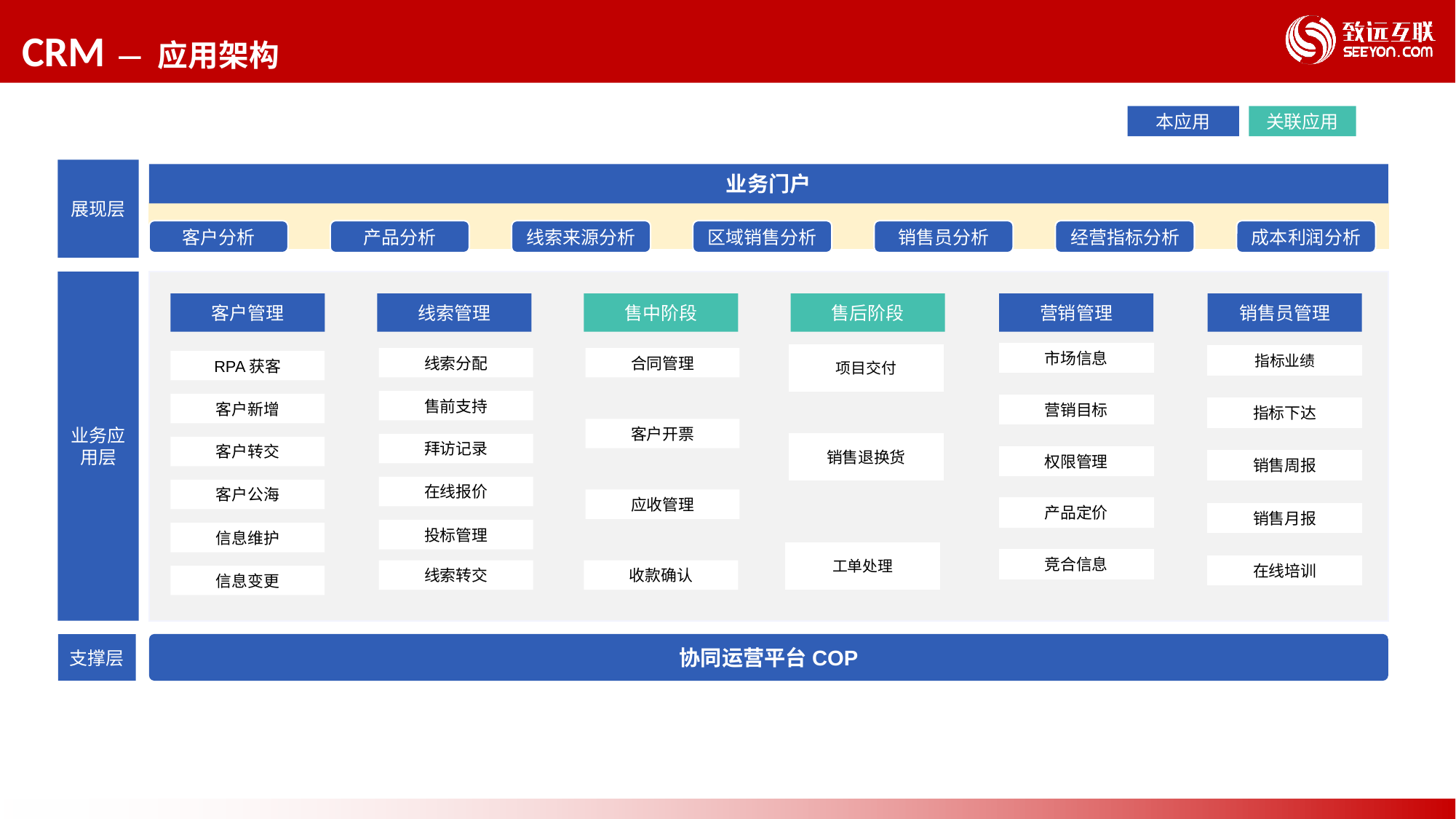

CRM — 应用架构
本应用
关联应用
展现层
业务门户

客户分析
产品分析
线索来源分析
区域销售分析
销售员分析
经营指标分析
成本利润分析
业务应用层

客户管理
线索管理
售中阶段
售后阶段
营销管理
销售员管理
市场信息
项目交付
指标业绩
线索分配
合同管理
RPA获客
售前支持
客户新增
营销目标
指标下达
客户开票
销售退换货
拜访记录
客户转交
权限管理
销售周报
在线报价
客户公海
应收管理
产品定价
销售月报
投标管理
信息维护
工单处理
竞合信息
在线培训
线索转交
收款确认
信息变更
协同运营平台COP
支撑层